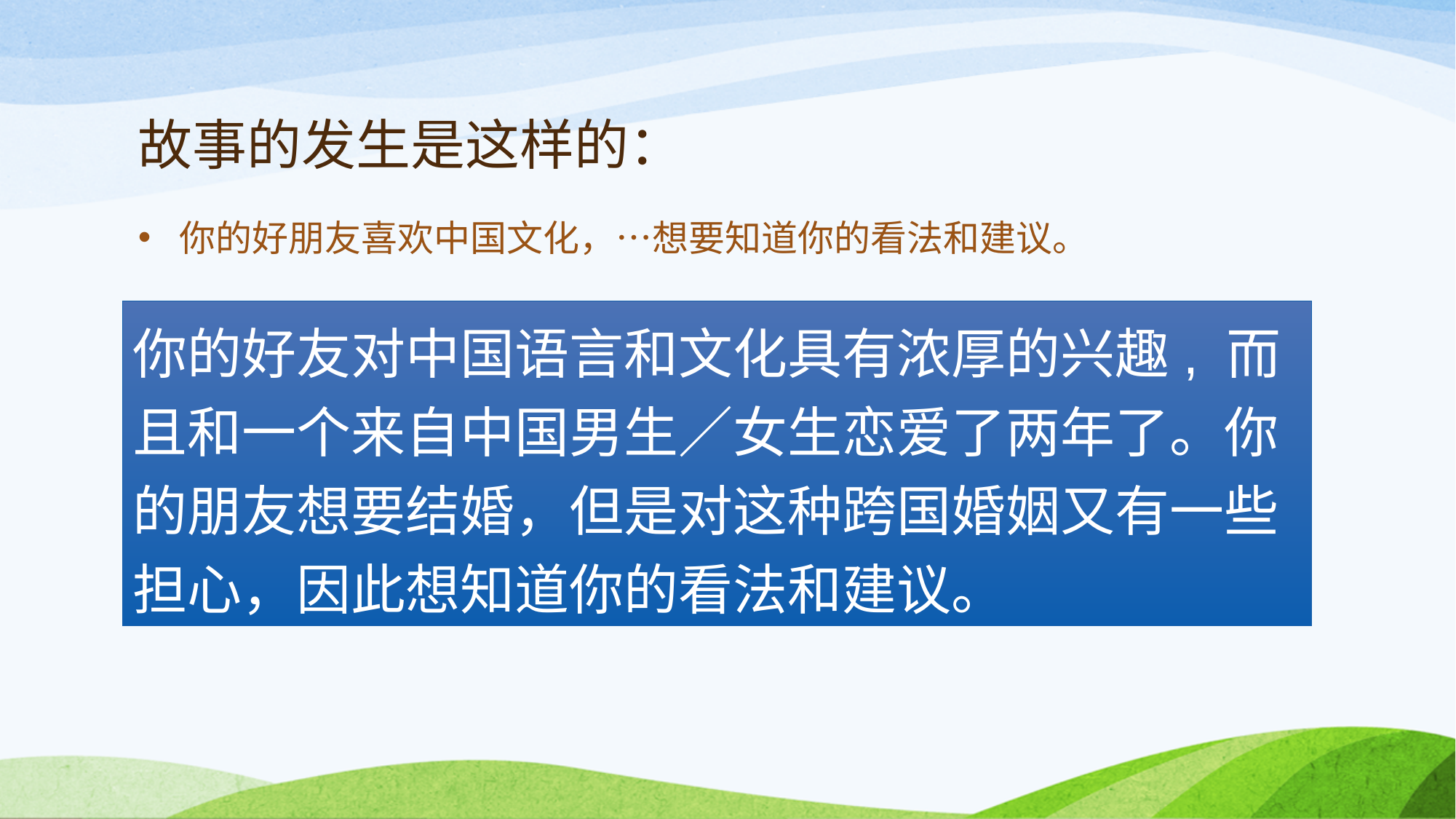

# 故事的发生是这样的：
你的好朋友喜欢中国文化，…想要知道你的看法和建议。
你的好友对中国语言和文化具有浓厚的兴趣, 而且和一个来自中国男生／女生恋爱了两年了。你的朋友想要结婚，但是对这种跨国婚姻又有一些担心，因此想知道你的看法和建议。